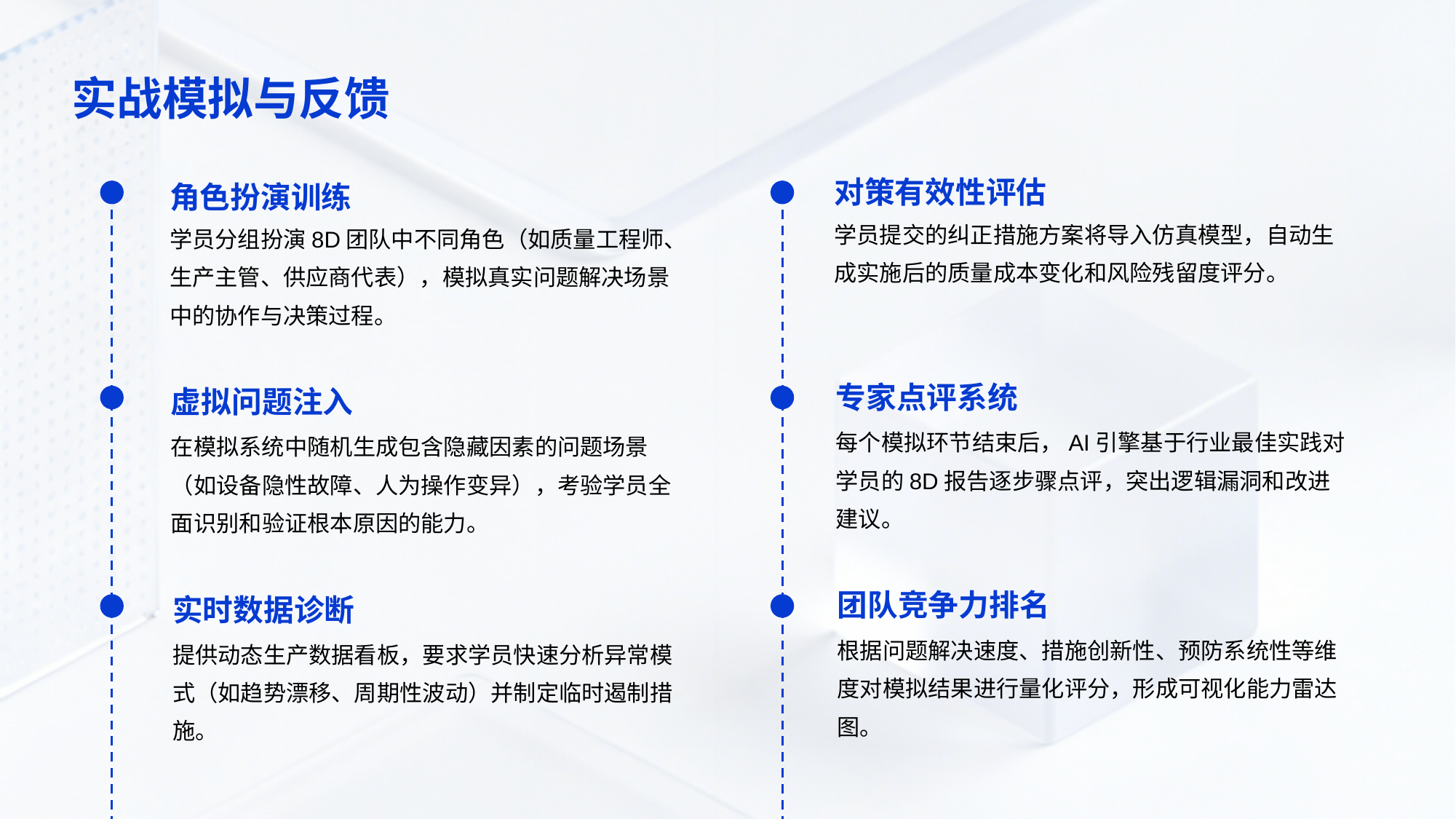

实战模拟与反馈
对策有效性评估
角色扮演训练

学员提交的纠正措施方案将导入仿真模型，自动生成实施后的质量成本变化和风险残留度评分。
学员分组扮演8D团队中不同角色（如质量工程师、生产主管、供应商代表），模拟真实问题解决场景中的协作与决策过程。
专家点评系统
虚拟问题注入
每个模拟环节结束后，AI引擎基于行业最佳实践对学员的8D报告逐步骤点评，突出逻辑漏洞和改进建议。
在模拟系统中随机生成包含隐藏因素的问题场景（如设备隐性故障、人为操作变异），考验学员全面识别和验证根本原因的能力。
团队竞争力排名
实时数据诊断
根据问题解决速度、措施创新性、预防系统性等维度对模拟结果进行量化评分，形成可视化能力雷达图。
提供动态生产数据看板，要求学员快速分析异常模式（如趋势漂移、周期性波动）并制定临时遏制措施。